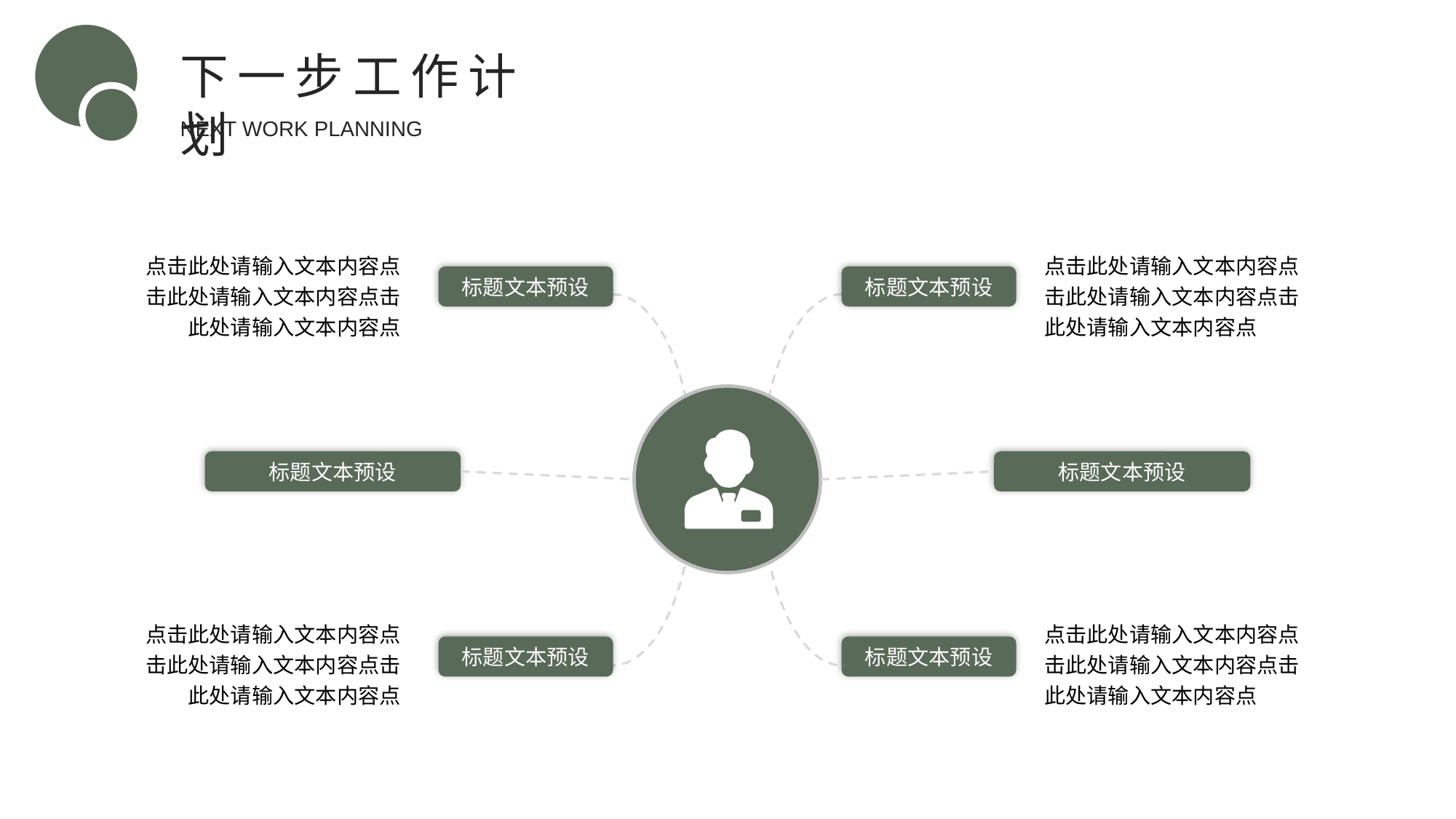

下一步工作计划

NEXT WORK PLANNING
点击此处请输入文本内容点击此处请输入文本内容点击此处请输入文本内容点
点击此处请输入文本内容点击此处请输入文本内容点击此处请输入文本内容点
标题文本预设
标题文本预设

标题文本预设
标题文本预设
标题文本预设
标题文本预设

点击此处请输入文本内容点击此处请输入文本内容点击此处请输入文本内容点
点击此处请输入文本内容点击此处请输入文本内容点击此处请输入文本内容点